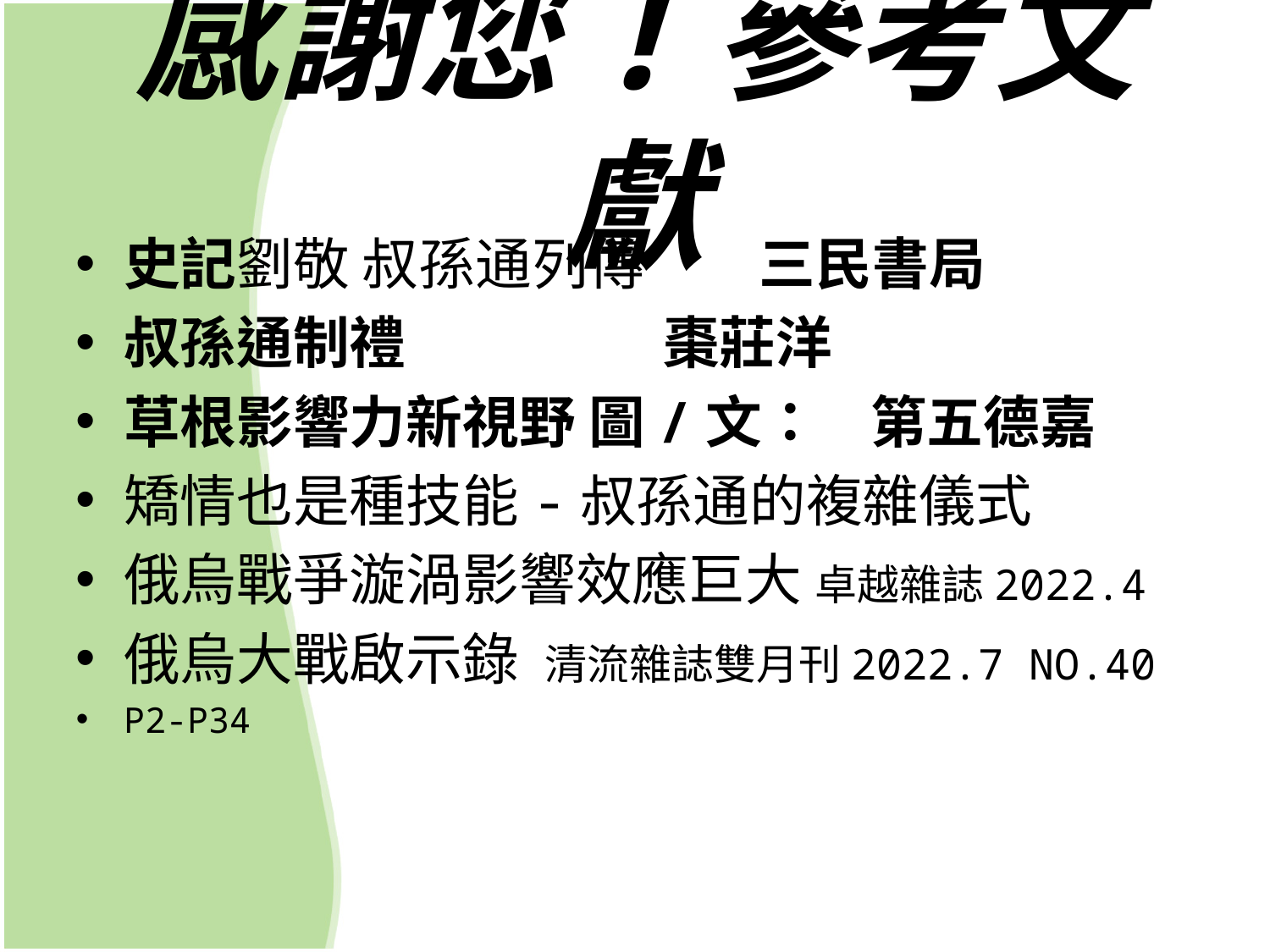

# 感謝您!參考文獻
史記劉敬 叔孫通列傳         三民書局
叔孫通制禮                    棗莊洋
草根影響力新視野 圖/文：    第五德嘉
矯情也是種技能-叔孫通的複雜儀式
俄烏戰爭漩渦影響效應巨大 卓越雜誌2022.4
俄烏大戰啟示錄  清流雜誌雙月刊2022.7 NO.40
P2-P34